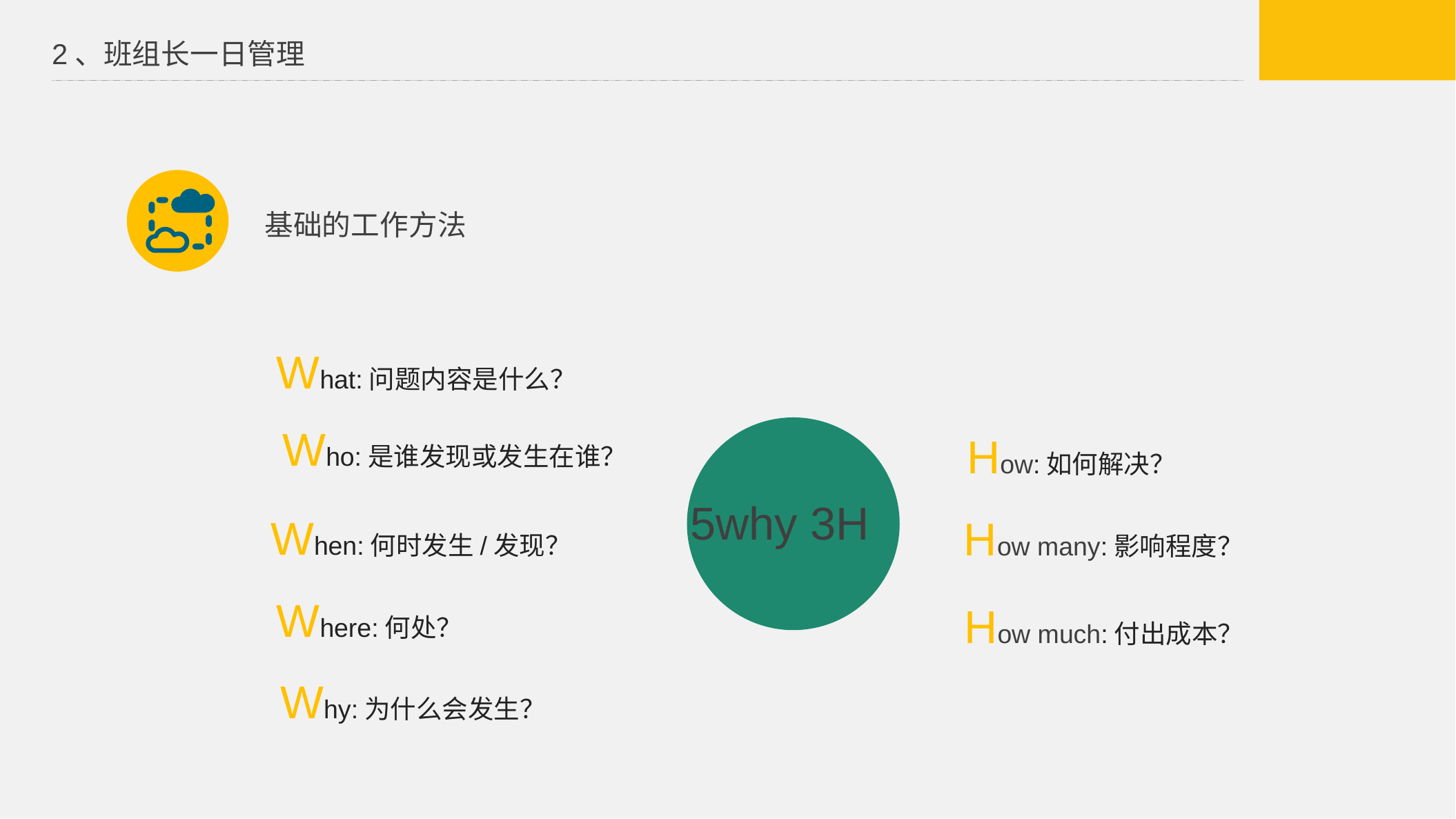

2、班组长一日管理

基础的工作方法
What:问题内容是什么？
Who:是谁发现或发生在谁？

How:如何解决？
5why 3H
When:何时发生/发现？
How many:影响程度？
Where:何处？
How much:付出成本？
Why:为什么会发生？